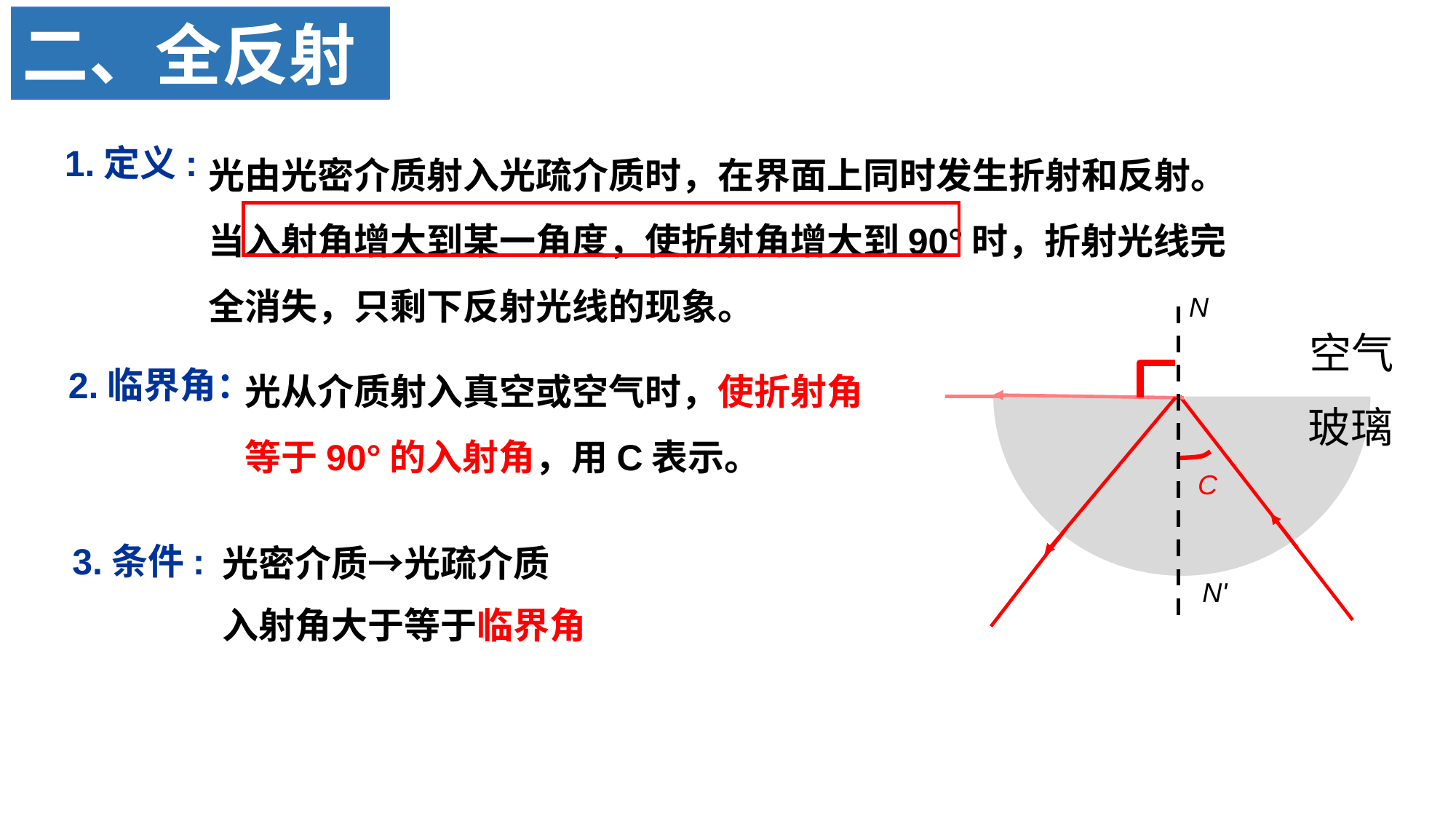

二、全反射
光由光密介质射入光疏介质时，在界面上同时发生折射和反射。当入射角增大到某一角度，使折射角增大到90°时，折射光线完全消失，只剩下反射光线的现象。
1.定义:

N
空气
光从介质射入真空或空气时，使折射角等于90°的入射角，用C表示。

2.临界角：:

玻璃

C
3.条件:
光密介质→光疏介质
入射角大于等于临界角
N'